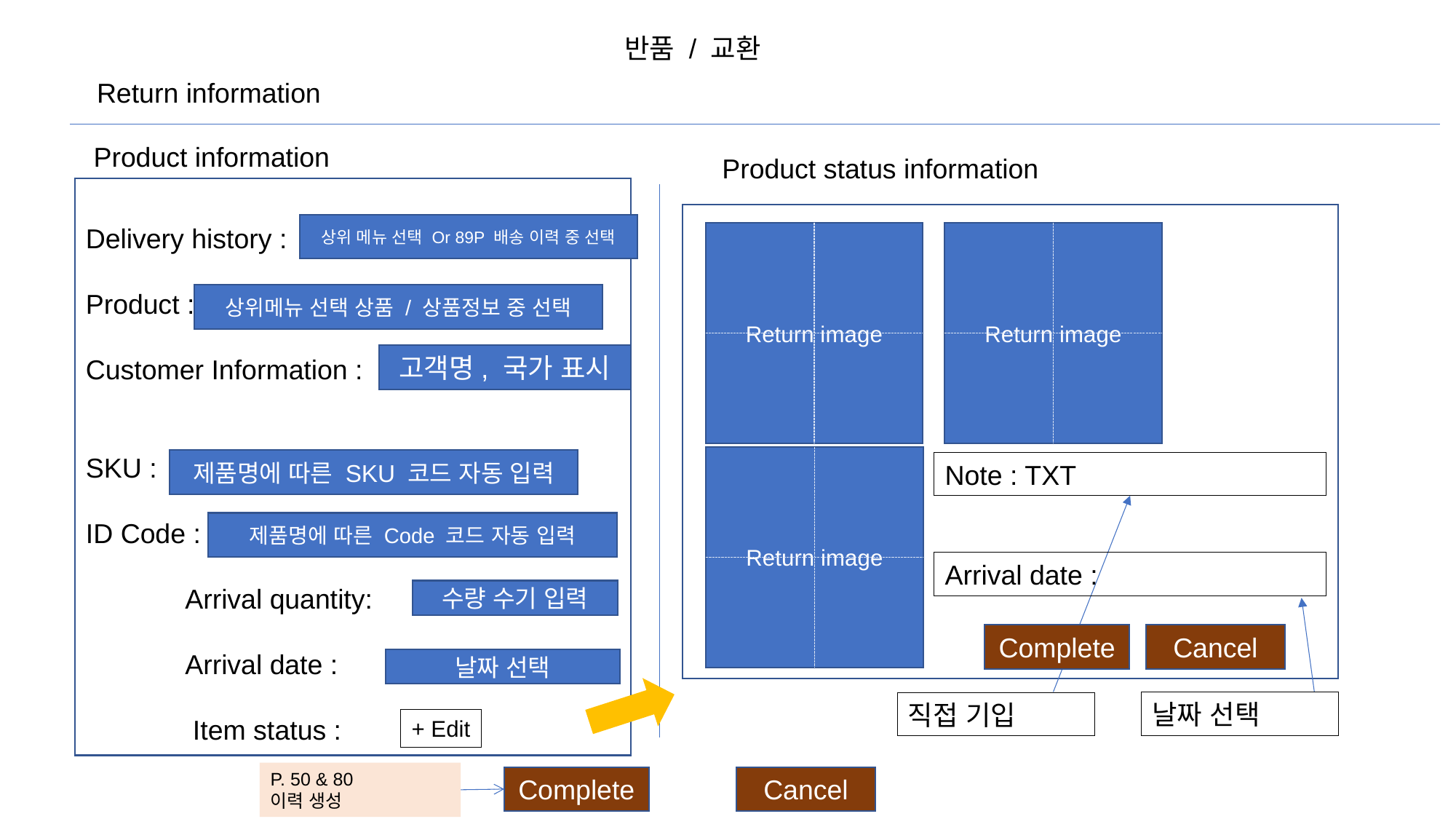

반품 / 교환
Return information
Product information
Product status information

Delivery history :

Product :

Customer Information :

SKU :

ID Code :

             Arrival quantity:

             Arrival date :

              Item status :

상위 메뉴 선택 Or 89P 배송 이력 중 선택
Return image
Return image
상위메뉴 선택 상품 / 상품정보 중 선택
고객명, 국가 표시
Return image
제품명에 따른 SKU 코드 자동 입력
Note : TXT
제품명에 따른 Code 코드 자동 입력
Arrival date :
수량 수기 입력
Complete
Cancel
날짜 선택

날짜 선택
직접 기입
+ Edit
P. 50 & 80
이력 생성
Complete
Cancel